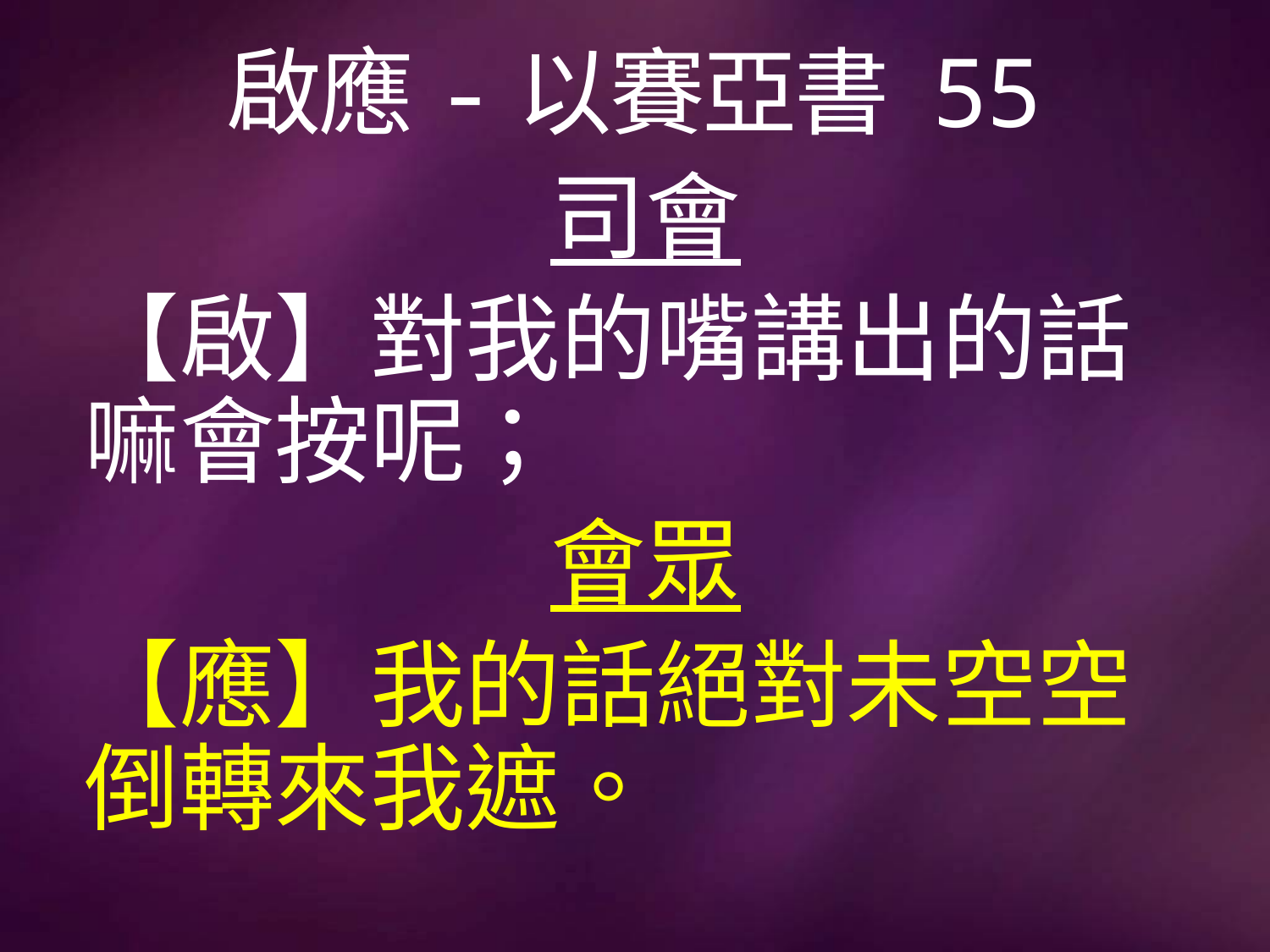

# 啟應-以賽亞書 55
司會
【啟】對我的嘴講出的話嘛會按呢；
會眾
【應】我的話絕對未空空倒轉來我遮。